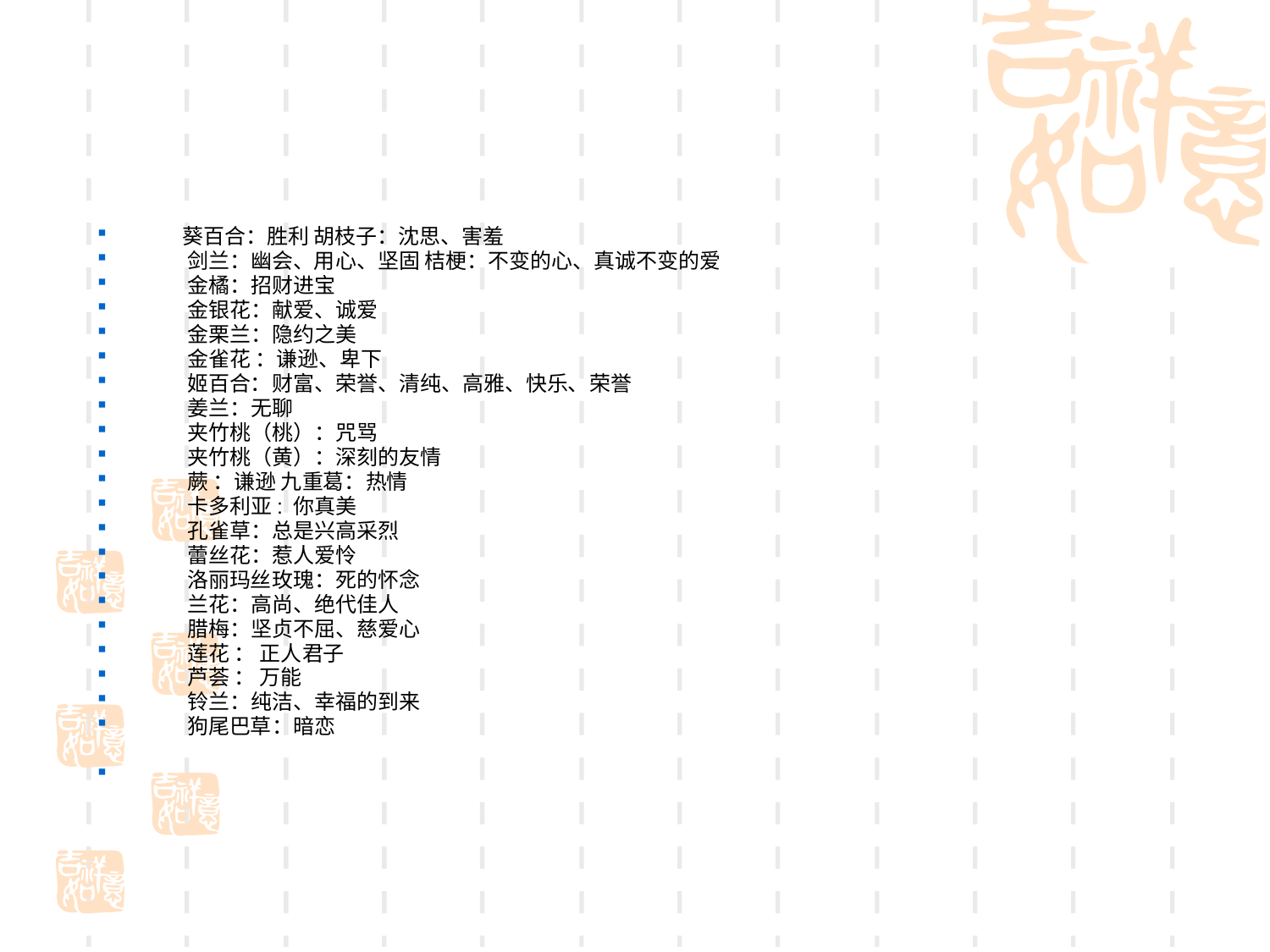

#
       葵百合：胜利 胡枝子：沈思、害羞
　　剑兰：幽会、用心、坚固 桔梗：不变的心、真诚不变的爱
　　金橘：招财进宝
　　金银花：献爱、诚爱
　　金栗兰：隐约之美
　　金雀花 ：谦逊、卑下
　　姬百合：财富、荣誉、清纯、高雅、快乐、荣誉
　　姜兰：无聊
　　夹竹桃（桃）：咒骂
　　夹竹桃（黄）：深刻的友情
　　蕨 ：谦逊 九重葛：热情
　　卡多利亚: 你真美
　　孔雀草：总是兴高采烈
　　蕾丝花：惹人爱怜
　　洛丽玛丝玫瑰：死的怀念
　　兰花：高尚、绝代佳人
　　腊梅：坚贞不屈、慈爱心
　　莲花 ： 正人君子
　　芦荟 ： 万能
　　铃兰：纯洁、幸福的到来
　　狗尾巴草：暗恋